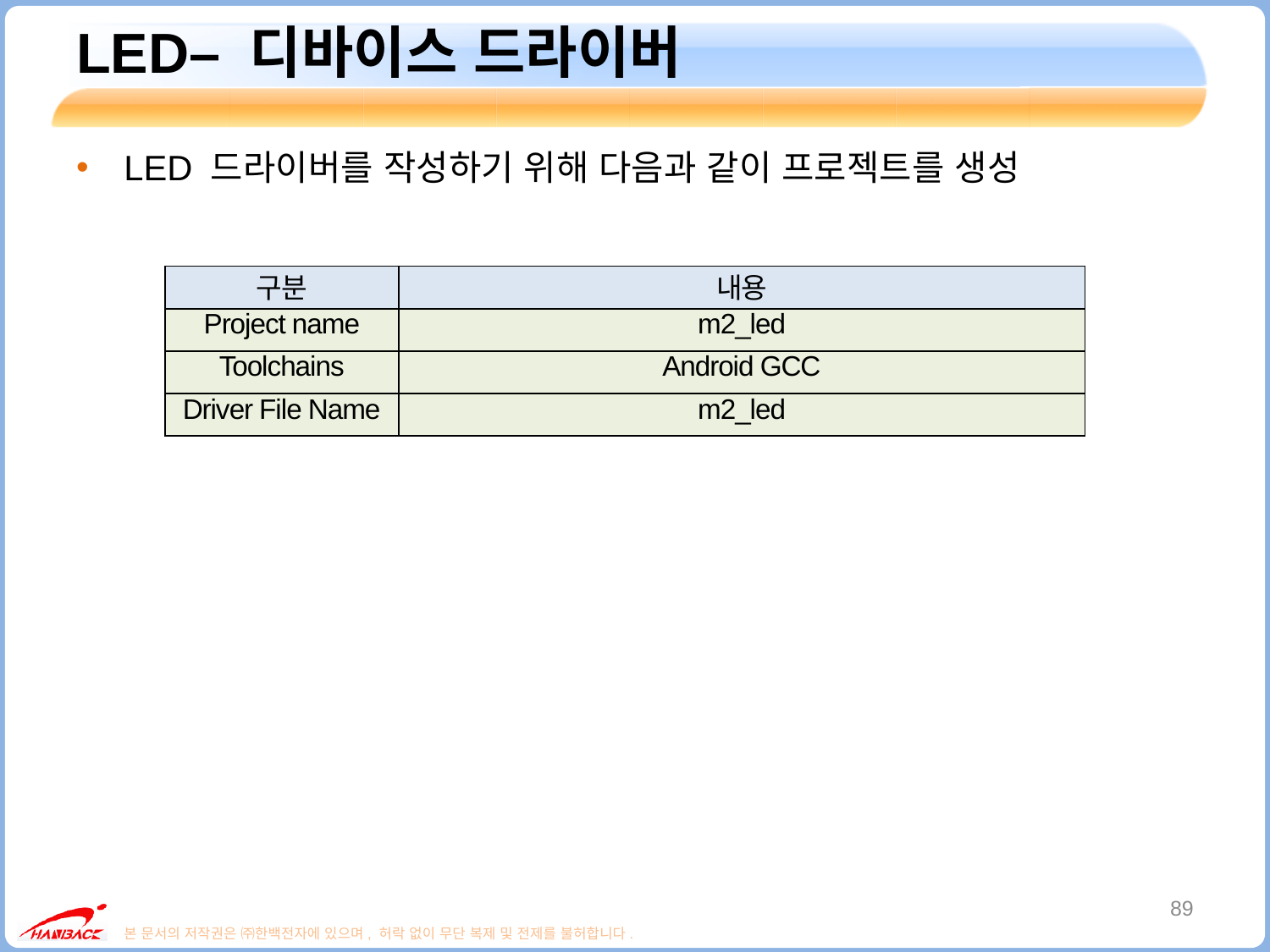

# LED– 디바이스 드라이버
LED 드라이버를 작성하기 위해 다음과 같이 프로젝트를 생성

| 구분 | 내용 |
| --- | --- |
| Project name | m2\_led |
| Toolchains | Android GCC |
| Driver File Name | m2\_led |

89